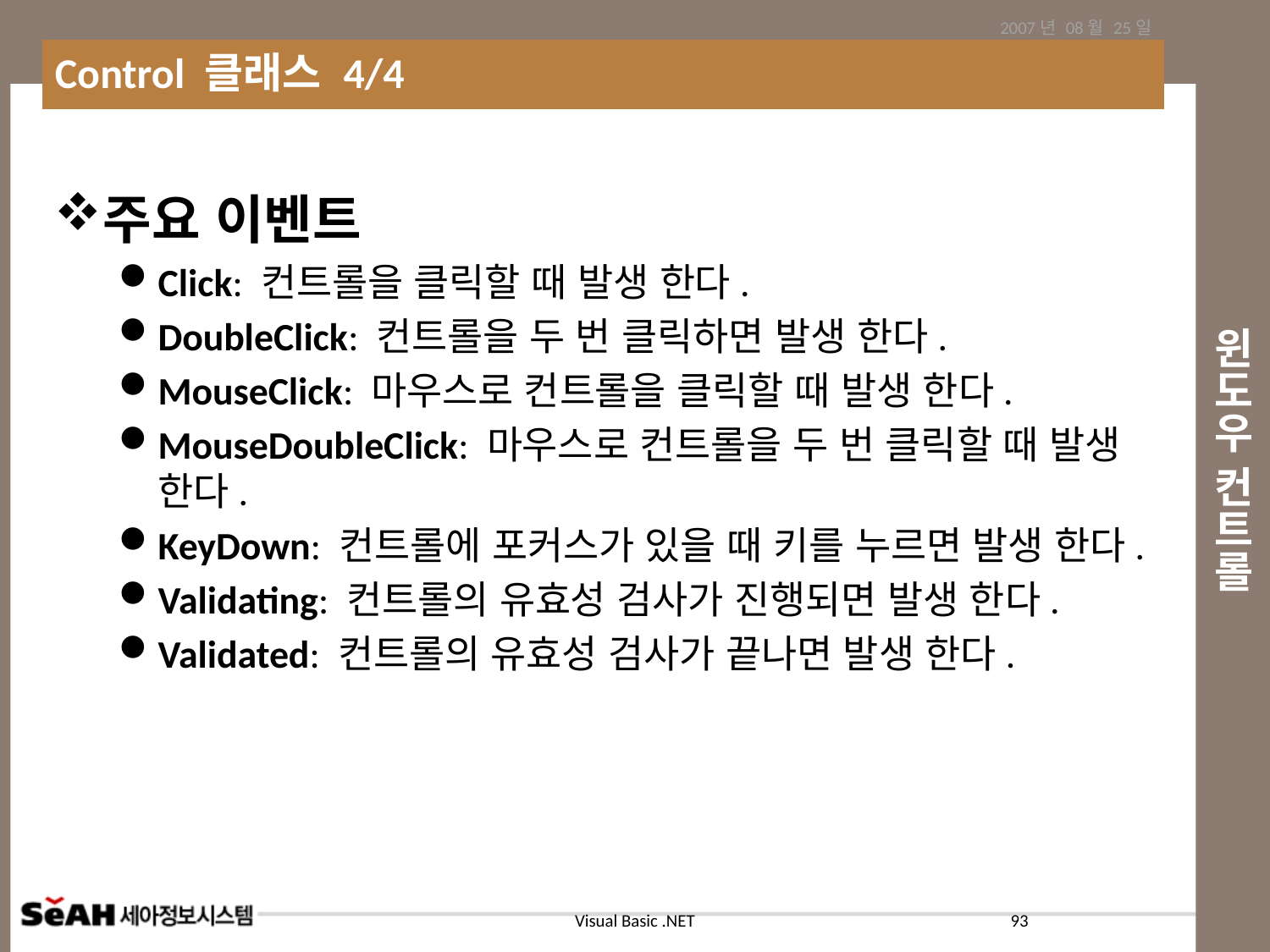

2007년 08월 25일
Control 클래스 4/4
# 윈도우 컨트롤

주요 이벤트
Click: 컨트롤을 클릭할 때 발생 한다.
DoubleClick: 컨트롤을 두 번 클릭하면 발생 한다.
MouseClick: 마우스로 컨트롤을 클릭할 때 발생 한다.
MouseDoubleClick: 마우스로 컨트롤을 두 번 클릭할 때 발생 한다.
KeyDown: 컨트롤에 포커스가 있을 때 키를 누르면 발생 한다.
Validating: 컨트롤의 유효성 검사가 진행되면 발생 한다.
Validated: 컨트롤의 유효성 검사가 끝나면 발생 한다.
93
Visual Basic .NET